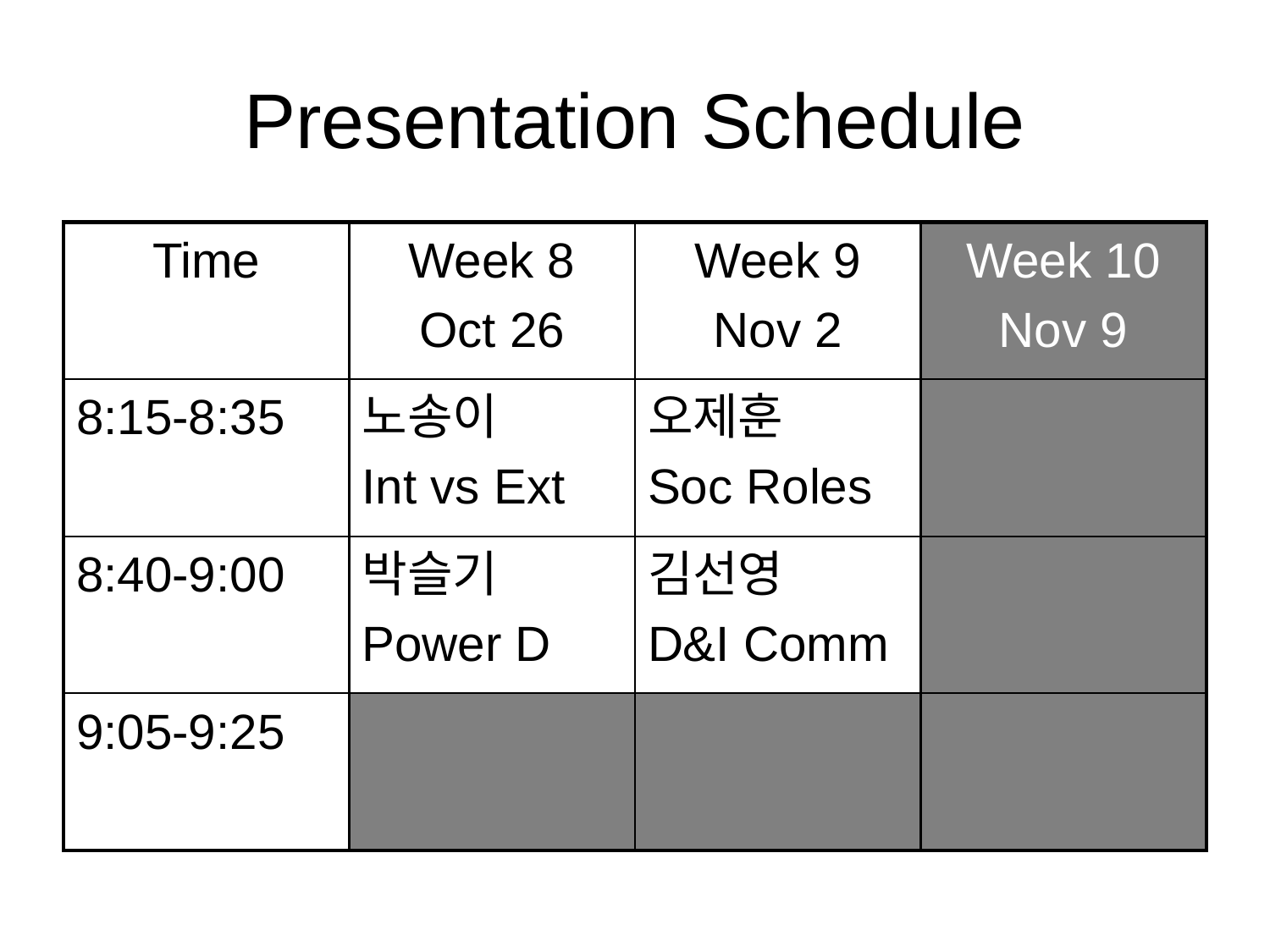

# Presentation Schedule
Time
Week 8
Oct 26
Week 9
Nov 2
Week 10
Nov 9
8:15-8:35
노송이
Int vs Ext
오제훈
Soc Roles

8:40-9:00
박슬기
Power D
김선영
D&I Comm

9:05-9:25